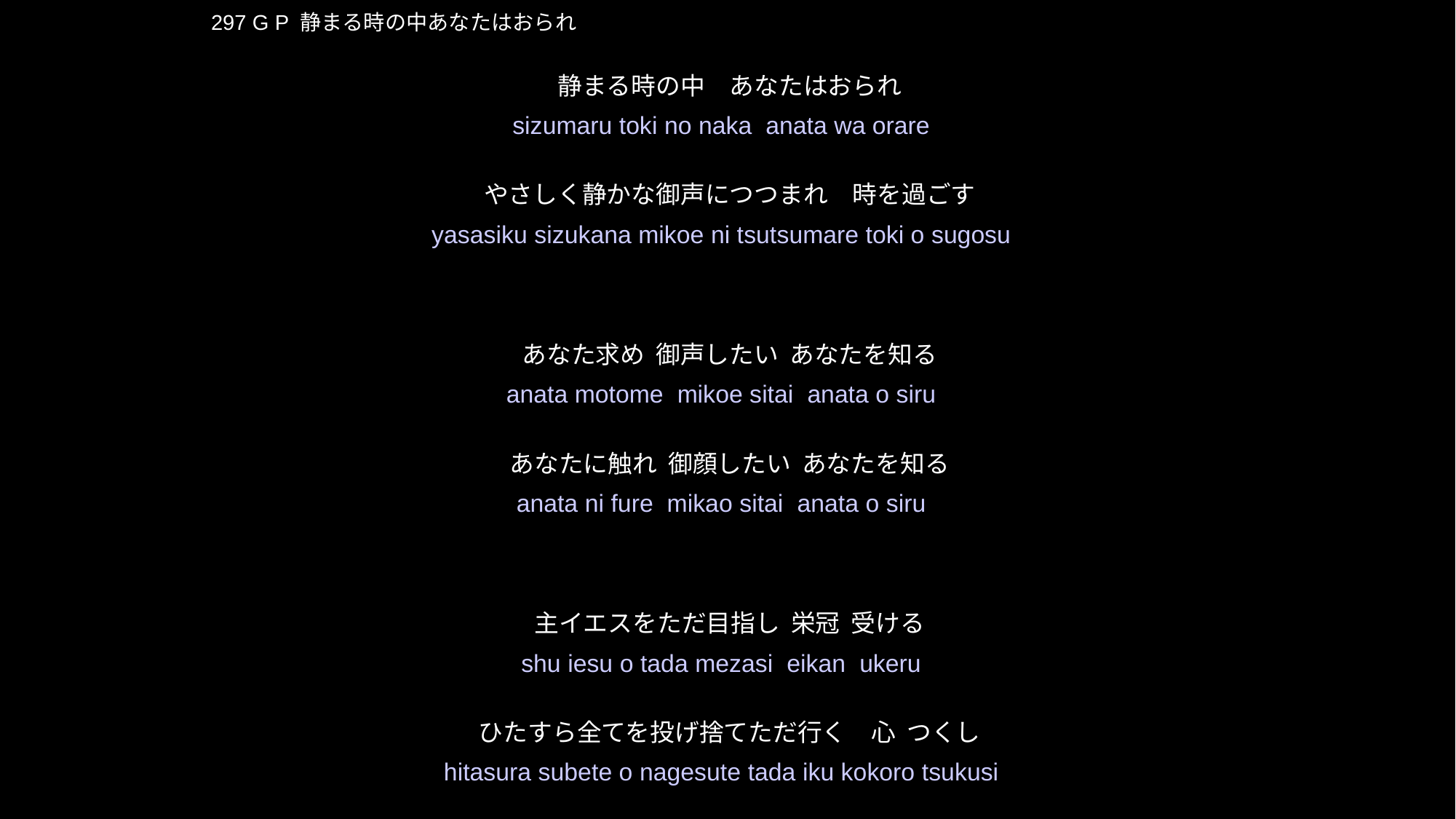

しずまるときのなかであなたはおられ
★P
297 G P 静まる時の中あなたはおられ
静まる時の中　あなたはおられ
やさしく静かな御声につつまれ　時を過ごす
あなた求め  御声したい  あなたを知る
あなたに触れ  御顔したい  あなたを知る
主イエスをただ目指し  栄冠  受ける
ひたすら全てを投げ捨てただ行く　心  つくし
★３
sizumaru toki no naka  anata wa orare
yasasiku sizukana mikoe ni tsutsumare toki o sugosu
anata motome  mikoe sitai  anata o siru
anata ni fure  mikao sitai  anata o siru
shu iesu o tada mezasi  eikan  ukeru
hitasura subete o nagesute tada iku kokoro tsukusi